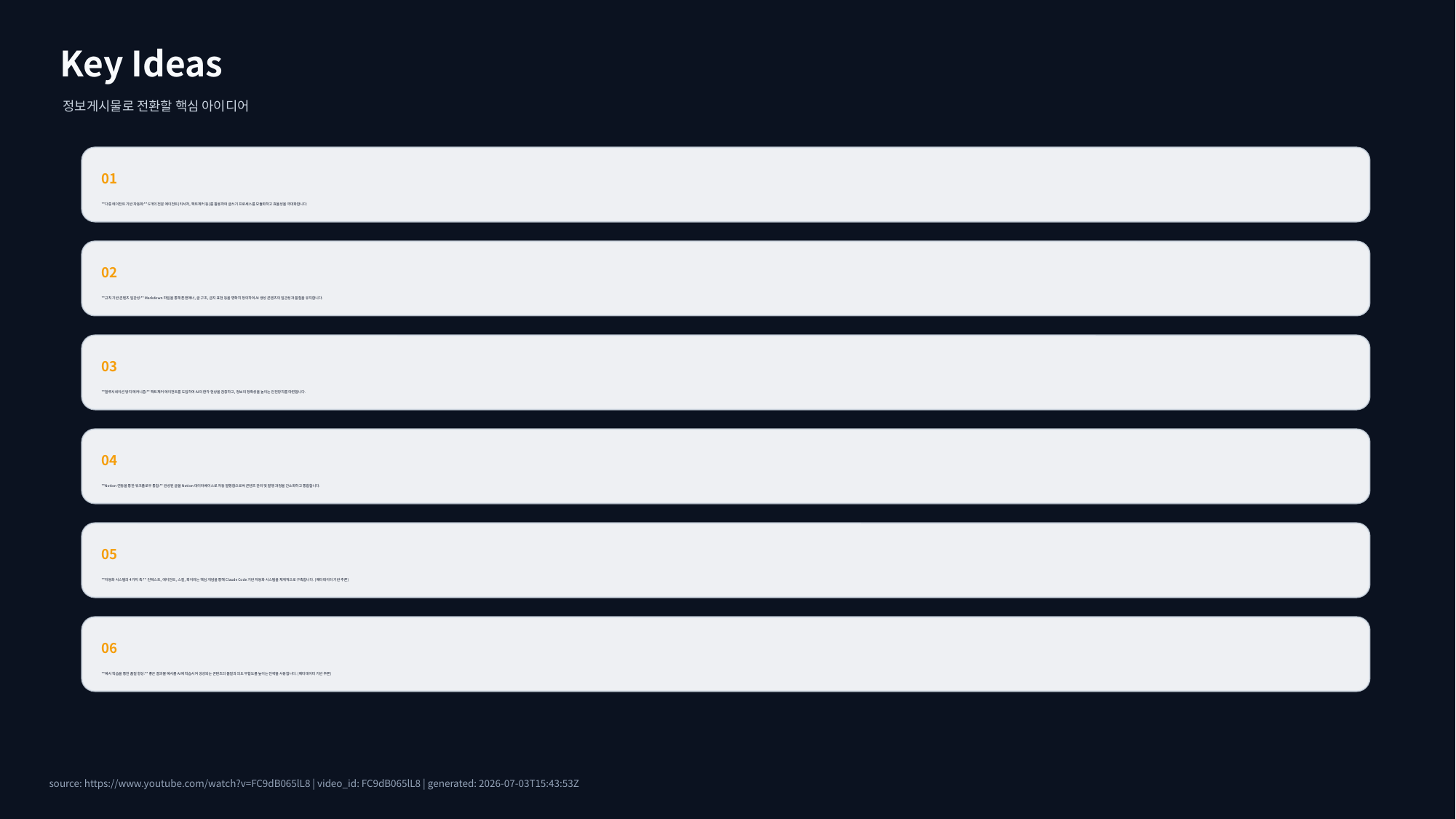

Key Ideas
정보게시물로 전환할 핵심 아이디어

01
**다중 에이전트 기반 자동화:** 6개의 전문 에이전트(리서처, 팩트체커 등)를 활용하여 글쓰기 프로세스를 모듈화하고 효율성을 극대화합니다.

02
**규칙 기반 콘텐츠 일관성:** Markdown 파일을 통해 톤앤매너, 글 구조, 금지 표현 등을 명확히 정의하여 AI 생성 콘텐츠의 일관성과 품질을 유지합니다.

03
**할루시네이션 방지 메커니즘:** 팩트체커 에이전트를 도입하여 AI의 환각 현상을 검증하고, 정보의 정확성을 높이는 안전장치를 마련합니다.

04
**Notion 연동을 통한 워크플로우 통합:** 완성된 글을 Notion 데이터베이스로 자동 발행함으로써 콘텐츠 관리 및 발행 과정을 간소화하고 통합합니다.

05
**자동화 시스템의 4가지 축:** 컨텍스트, 에이전트, 스킬, 훅이라는 핵심 개념을 통해 Claude Code 기반 자동화 시스템을 체계적으로 구축합니다. (메타데이터 기반 추론)

06
**예시 학습을 통한 품질 향상:** 좋은 결과물 예시를 AI에 학습시켜 생성되는 콘텐츠의 품질과 의도 부합도를 높이는 전략을 사용합니다. (메타데이터 기반 추론)
source: https://www.youtube.com/watch?v=FC9dB065lL8 | video_id: FC9dB065lL8 | generated: 2026-07-03T15:43:53Z